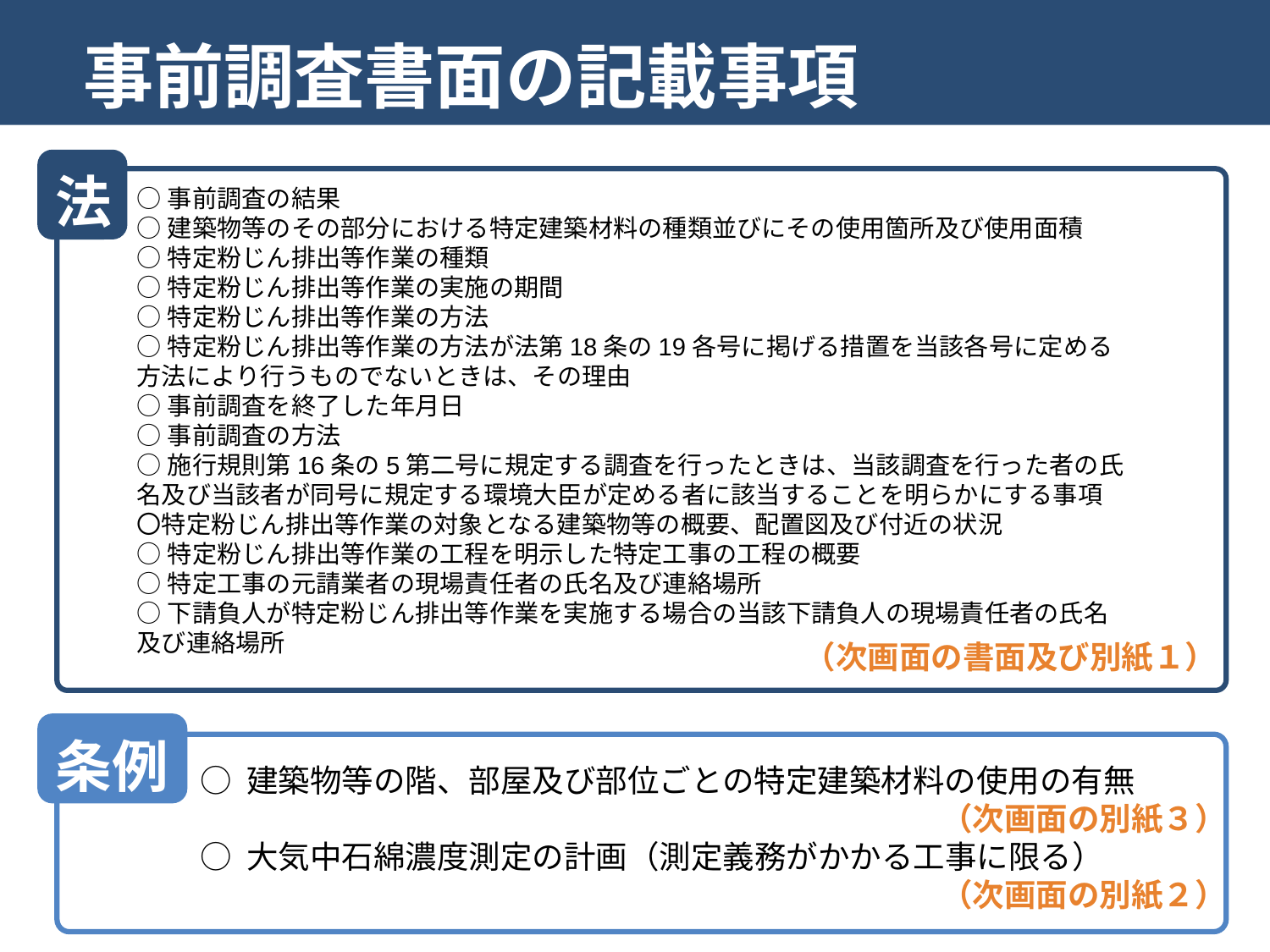

事前調査書面の記載事項

法

○事前調査の結果
○建築物等のその部分における特定建築材料の種類並びにその使用箇所及び使用面積
○特定粉じん排出等作業の種類
○特定粉じん排出等作業の実施の期間
○特定粉じん排出等作業の方法
○特定粉じん排出等作業の方法が法第18条の19各号に掲げる措置を当該各号に定める方法により行うものでないときは、その理由
○事前調査を終了した年月日
○事前調査の方法
○施行規則第16条の5第二号に規定する調査を行ったときは、当該調査を行った者の氏名及び当該者が同号に規定する環境大臣が定める者に該当することを明らかにする事項
〇特定粉じん排出等作業の対象となる建築物等の概要、配置図及び付近の状況
○特定粉じん排出等作業の工程を明示した特定工事の工程の概要
○特定工事の元請業者の現場責任者の氏名及び連絡場所
○下請負人が特定粉じん排出等作業を実施する場合の当該下請負人の現場責任者の氏名及び連絡場所
（次画面の書面及び別紙１）

条例

○ 建築物等の階、部屋及び部位ごとの特定建築材料の使用の有無
　（次画面の別紙３）
○ 大気中石綿濃度測定の計画（測定義務がかかる工事に限る）
　（次画面の別紙２）